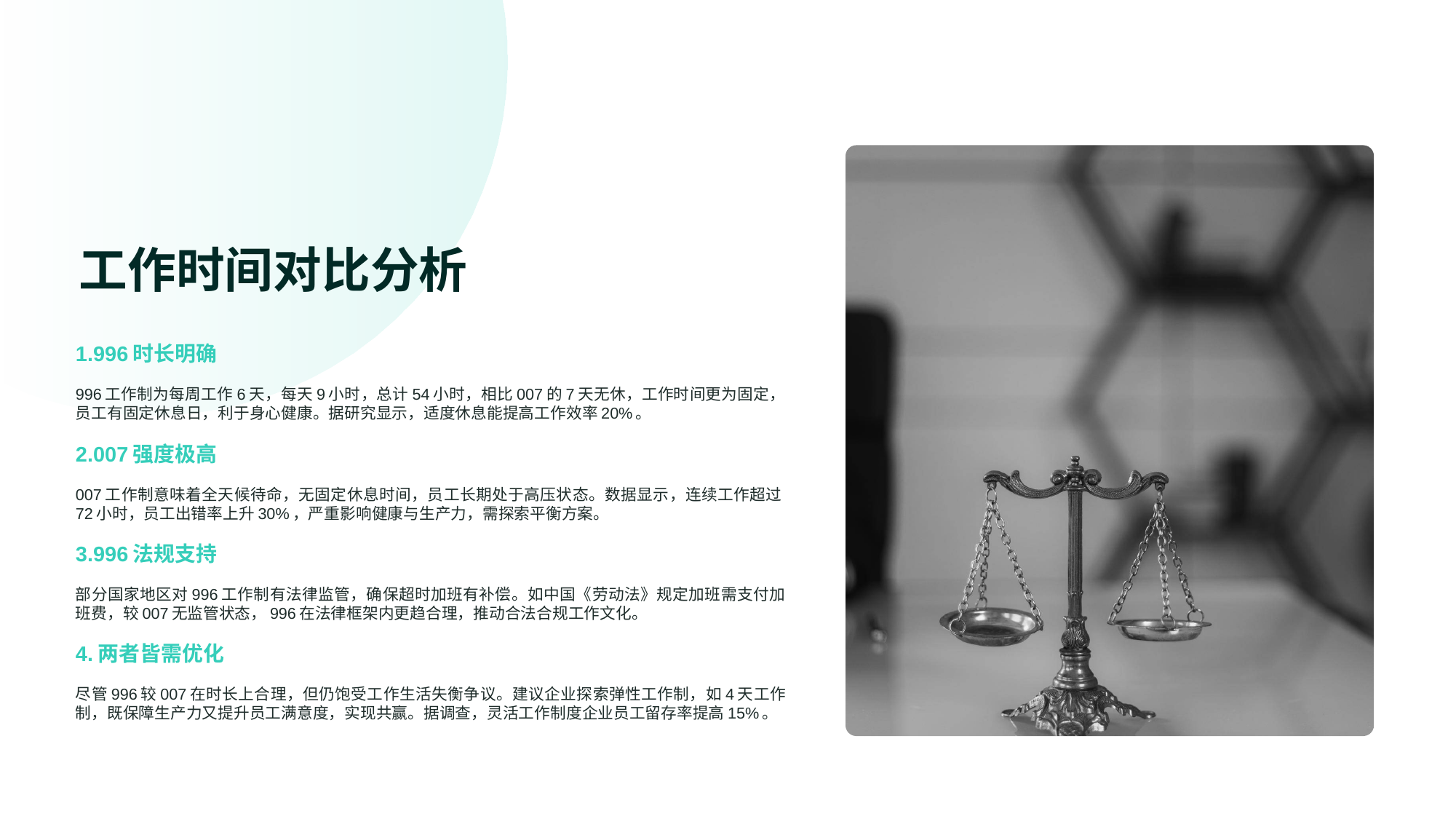

工作时间对比分析
1.996时长明确
996工作制为每周工作6天，每天9小时，总计54小时，相比007的7天无休，工作时间更为固定，员工有固定休息日，利于身心健康。据研究显示，适度休息能提高工作效率20%。
2.007强度极高
007工作制意味着全天候待命，无固定休息时间，员工长期处于高压状态。数据显示，连续工作超过72小时，员工出错率上升30%，严重影响健康与生产力，需探索平衡方案。
3.996法规支持
部分国家地区对996工作制有法律监管，确保超时加班有补偿。如中国《劳动法》规定加班需支付加班费，较007无监管状态，996在法律框架内更趋合理，推动合法合规工作文化。
4.两者皆需优化
尽管996较007在时长上合理，但仍饱受工作生活失衡争议。建议企业探索弹性工作制，如4天工作制，既保障生产力又提升员工满意度，实现共赢。据调查，灵活工作制度企业员工留存率提高15%。